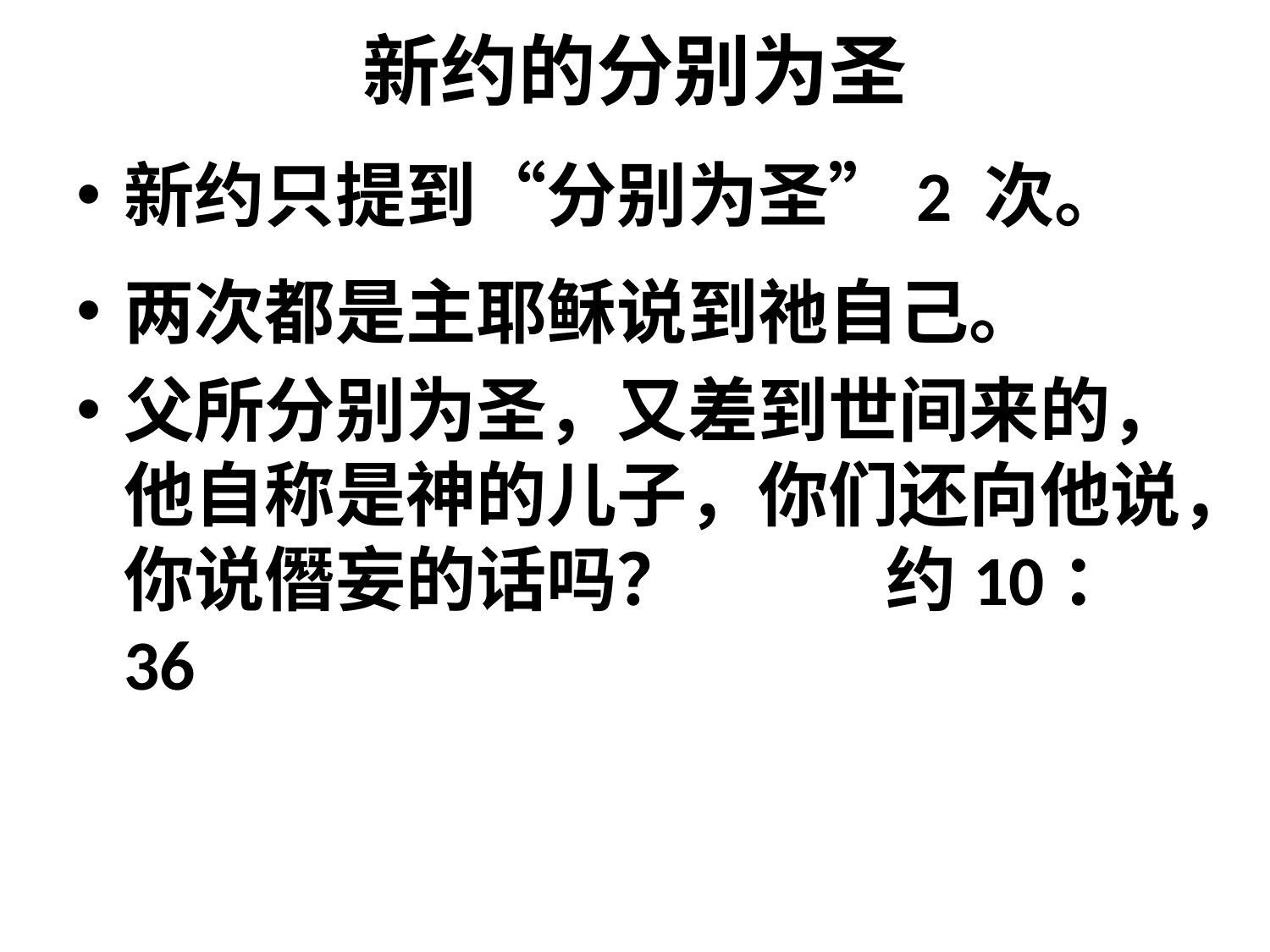

# 新约的分别为圣
新约只提到“分别为圣”2 次。
两次都是主耶稣说到祂自己。
父所分别为圣，又差到世间来的，他自称是神的儿子，你们还向他说，你说僭妄的话吗？		约10：36